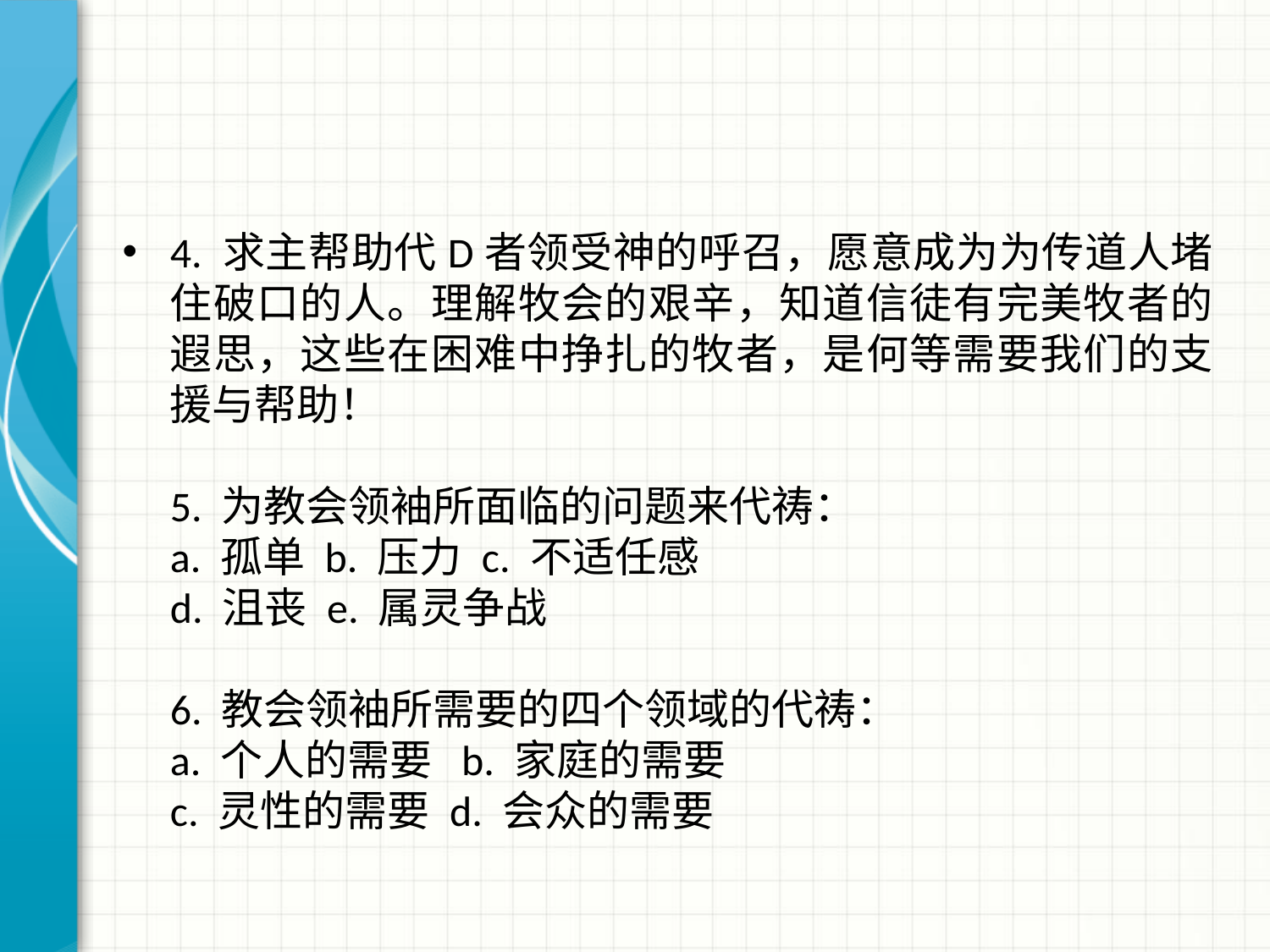

#
4. 求主帮助代D者领受神的呼召，愿意成为为传道人堵住破口的人。理解牧会的艰辛，知道信徒有完美牧者的遐思，这些在困难中挣扎的牧者，是何等需要我们的支援与帮助！
     5. 为教会领袖所面临的问题来代祷：
     a. 孤单 b. 压力 c. 不适任感
     d. 沮丧 e. 属灵争战
     6. 教会领袖所需要的四个领域的代祷：
     a. 个人的需要  b. 家庭的需要
     c. 灵性的需要 d. 会众的需要